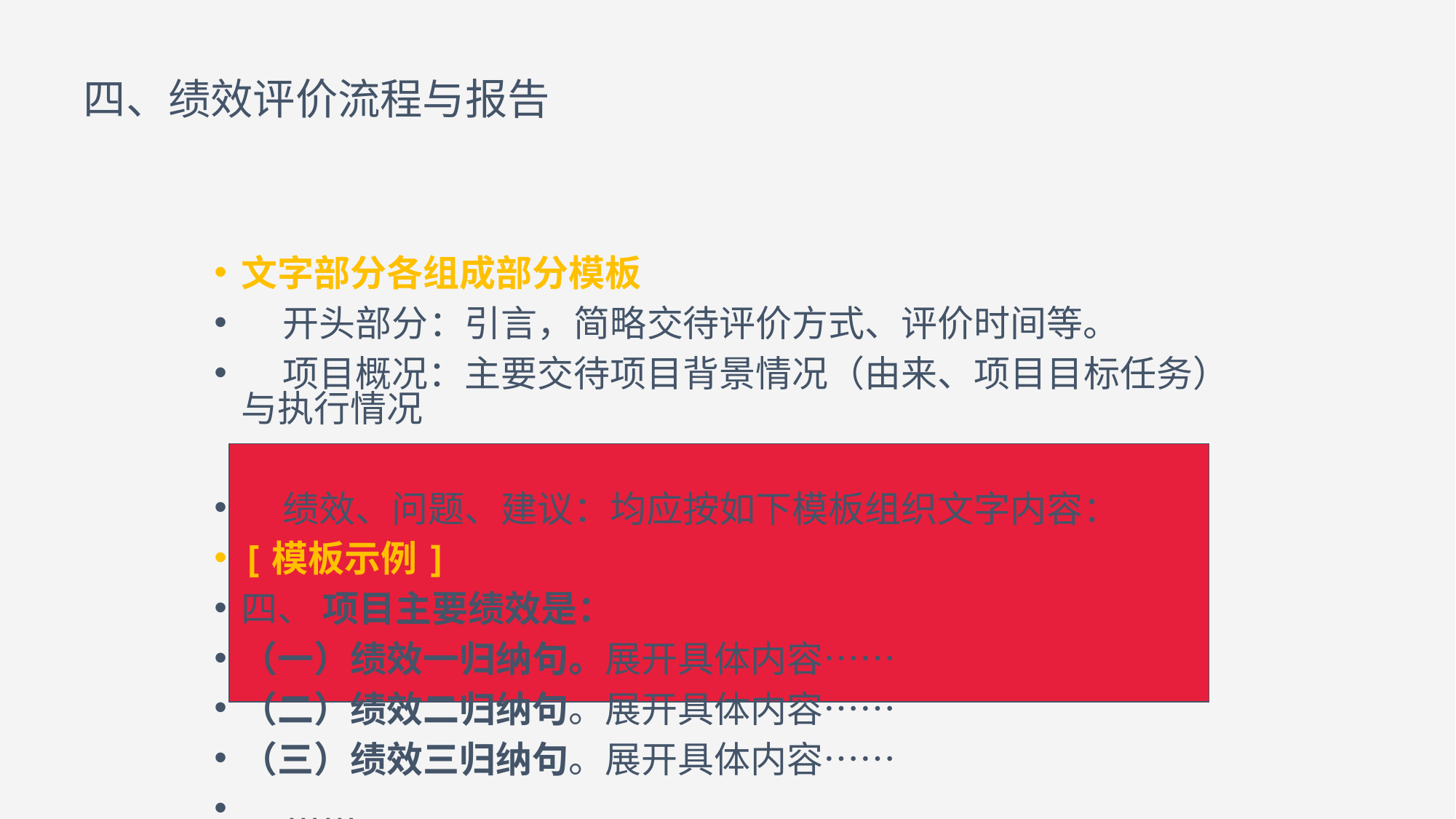

# 四、绩效评价流程与报告

文字部分各组成部分模板
    开头部分：引言，简略交待评价方式、评价时间等。
    项目概况：主要交待项目背景情况（由来、项目目标任务）与执行情况

    绩效、问题、建议：均应按如下模板组织文字内容：
[模板示例]
四、 项目主要绩效是：
（一）绩效一归纳句。展开具体内容……
（二）绩效二归纳句。展开具体内容……
（三）绩效三归纳句。展开具体内容……
  ……
 [范本实例]